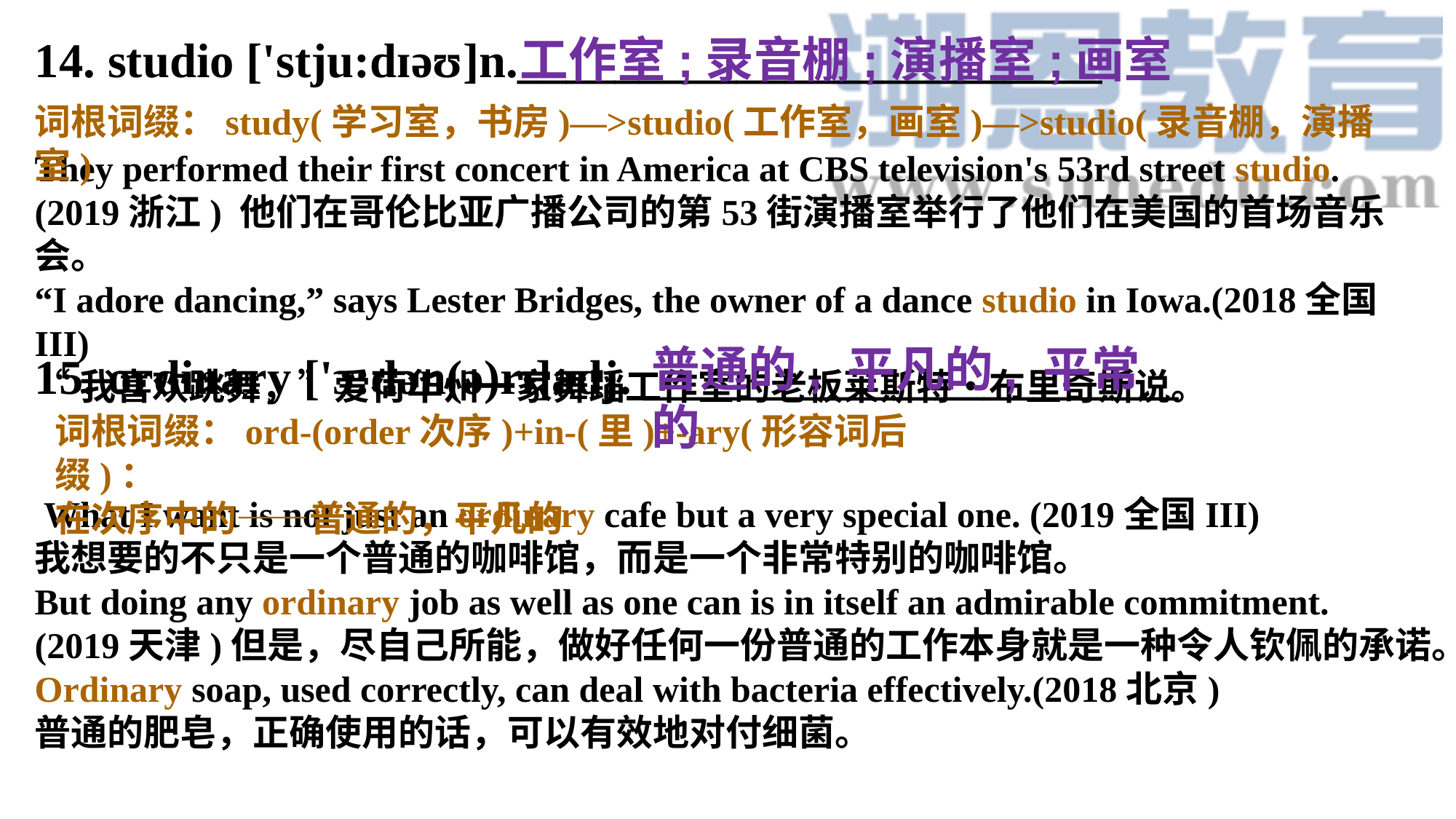

14. studio ['stju:dɪəʊ]n.________________________

They performed their first concert in America at CBS television's 53rd street studio. (2019浙江) 他们在哥伦比亚广播公司的第53街演播室举行了他们在美国的首场音乐会。“I adore dancing,” says Lester Bridges, the owner of a dance studio in Iowa.(2018全国III)“我喜欢跳舞，”爱荷华州一家舞蹈工作室的老板莱斯特•布里奇斯说。
工作室;录音棚;演播室;画室
词根词缀：study(学习室，书房)—>studio(工作室，画室)—>studio(录音棚，演播室)
普通的, 平凡的, 平常的
15. ordinary ['ɔ:dən(ə)rɪ]adj. ______________________

 What I want is not just an ordinary cafe but a very special one. (2019全国III)
我想要的不只是一个普通的咖啡馆，而是一个非常特别的咖啡馆。
But doing any ordinary job as well as one can is in itself an admirable commitment.
(2019天津)但是，尽自己所能，做好任何一份普通的工作本身就是一种令人钦佩的承诺。
Ordinary soap, used correctly, can deal with bacteria effectively.(2018北京)普通的肥皂，正确使用的话，可以有效地对付细菌。
词根词缀：ord-(order次序)+in-(里)+-ary(形容词后缀)：
在次序中的——普通的，平凡的